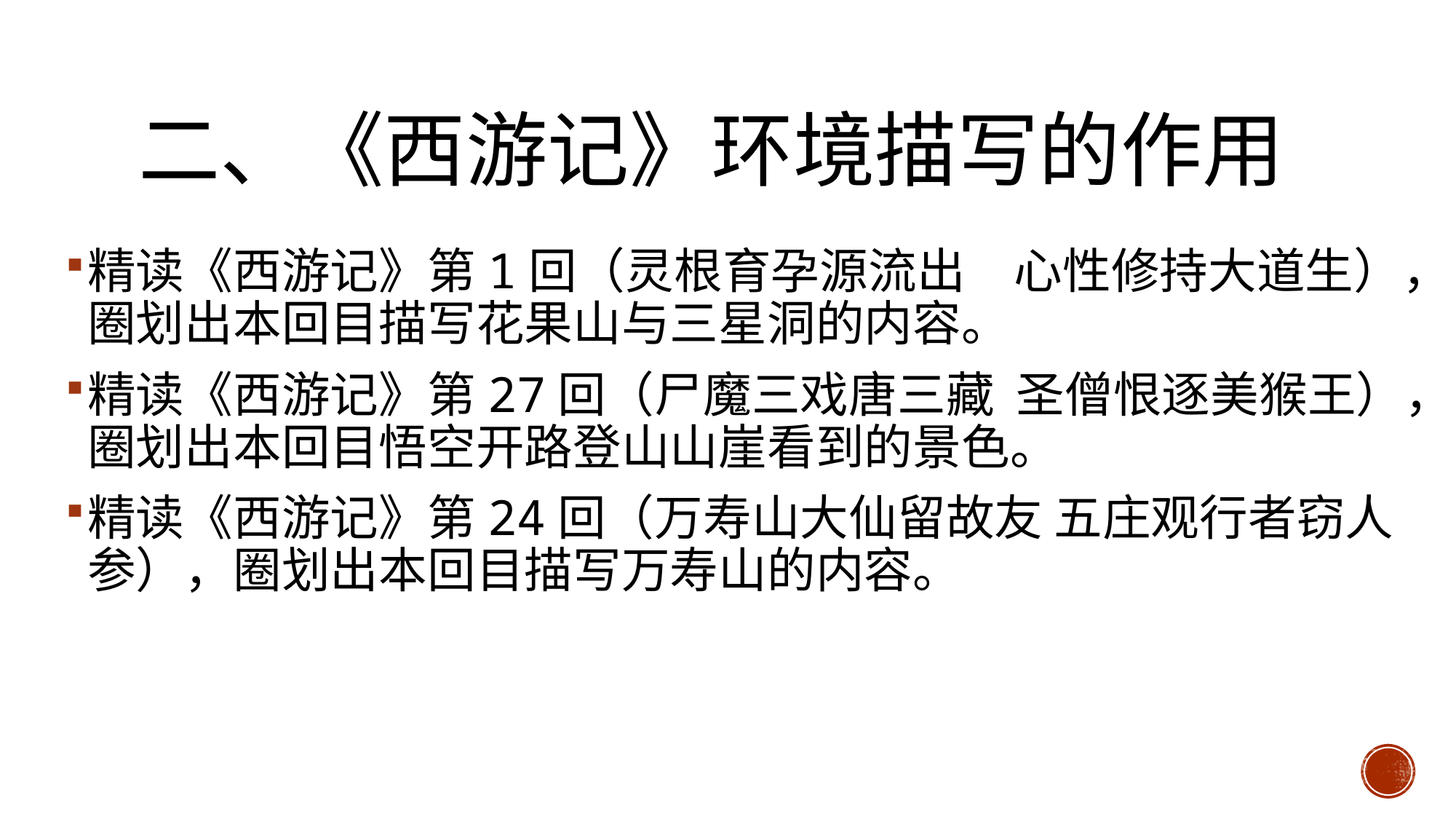

# 二、《西游记》环境描写的作用
精读《西游记》第1回（灵根育孕源流出　心性修持大道生），圈划出本回目描写花果山与三星洞的内容。
精读《西游记》第27回（尸魔三戏唐三藏  圣僧恨逐美猴王），圈划出本回目悟空开路登山山崖看到的景色。
精读《西游记》第24回（万寿山大仙留故友 五庄观行者窃人参），圈划出本回目描写万寿山的内容。